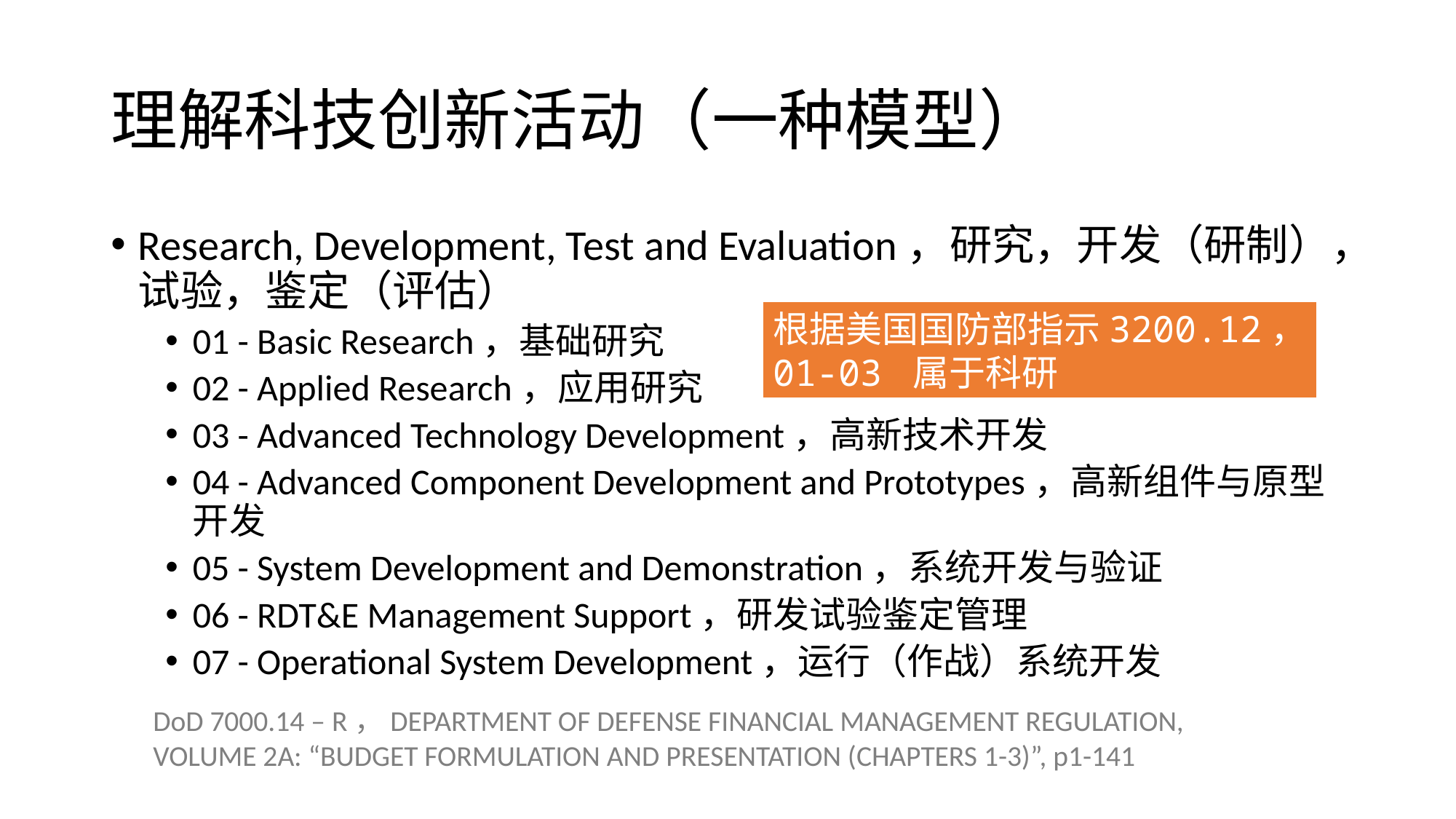

# 理解科技创新活动（一种模型）
Research, Development, Test and Evaluation，研究，开发（研制），试验，鉴定（评估）
01 - Basic Research，基础研究
02 - Applied Research，应用研究
03 - Advanced Technology Development，高新技术开发
04 - Advanced Component Development and Prototypes，高新组件与原型开发
05 - System Development and Demonstration，系统开发与验证
06 - RDT&E Management Support，研发试验鉴定管理
07 - Operational System Development，运行（作战）系统开发
根据美国国防部指示3200.12，
01-03 属于科研
DoD 7000.14 – R，DEPARTMENT OF DEFENSE FINANCIAL MANAGEMENT REGULATION, VOLUME 2A: “BUDGET FORMULATION AND PRESENTATION (CHAPTERS 1-3)”, p1-141